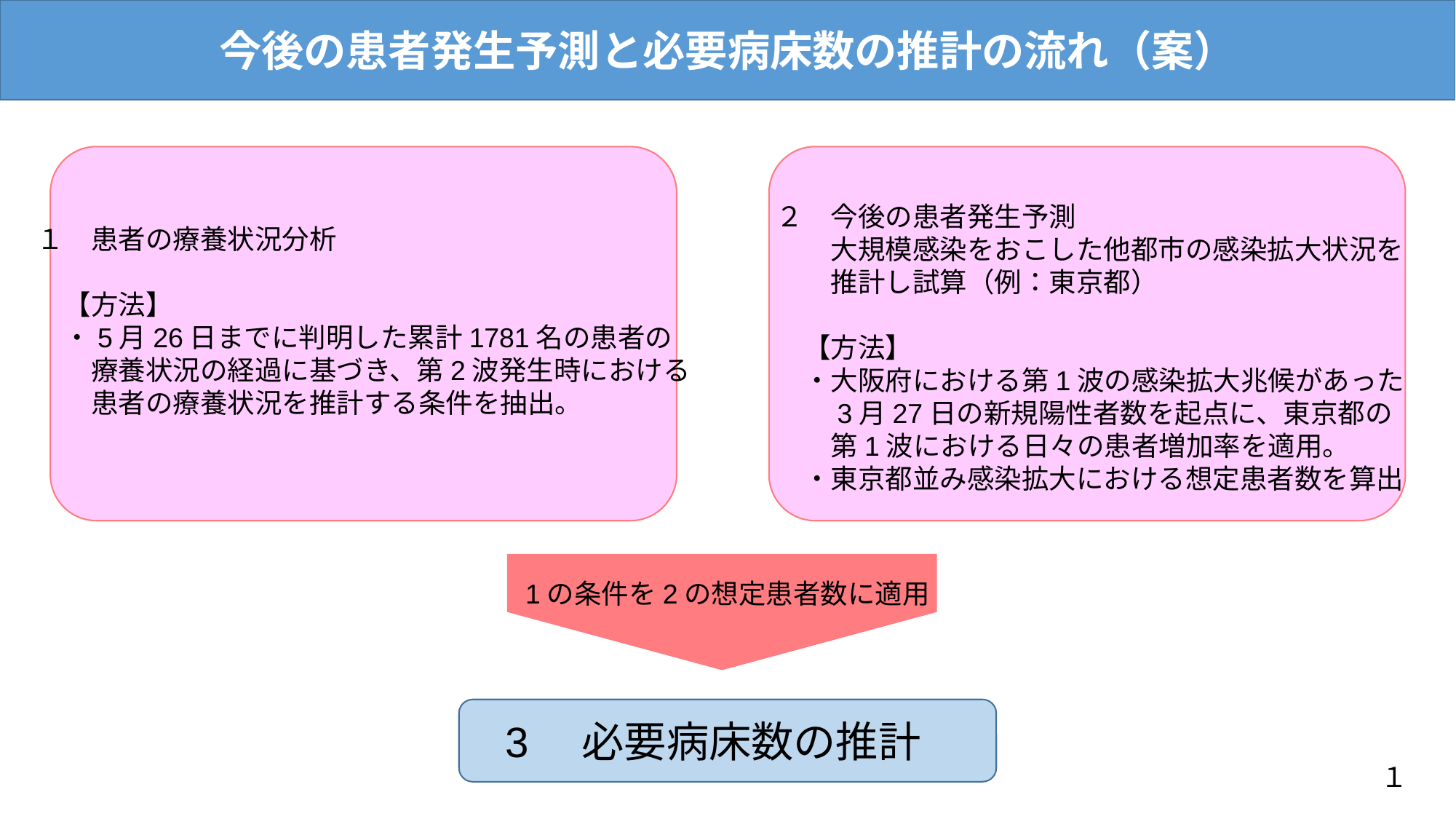

今後の患者発生予測と必要病床数の推計の流れ（案）

２　今後の患者発生予測
　　大規模感染をおこした他都市の感染拡大状況を
　　推計し試算（例：東京都）

　【方法】
　・大阪府における第1波の感染拡大兆候があった
　　3月27日の新規陽性者数を起点に、東京都の
　　第1波における日々の患者増加率を適用。
　・東京都並み感染拡大における想定患者数を算出
１　患者の療養状況分析

　【方法】
　・5月26日までに判明した累計1781名の患者の
　　療養状況の経過に基づき、第2波発生時における
　　患者の療養状況を推計する条件を抽出。

1の条件を2の想定患者数に適用

3　必要病床数の推計
１